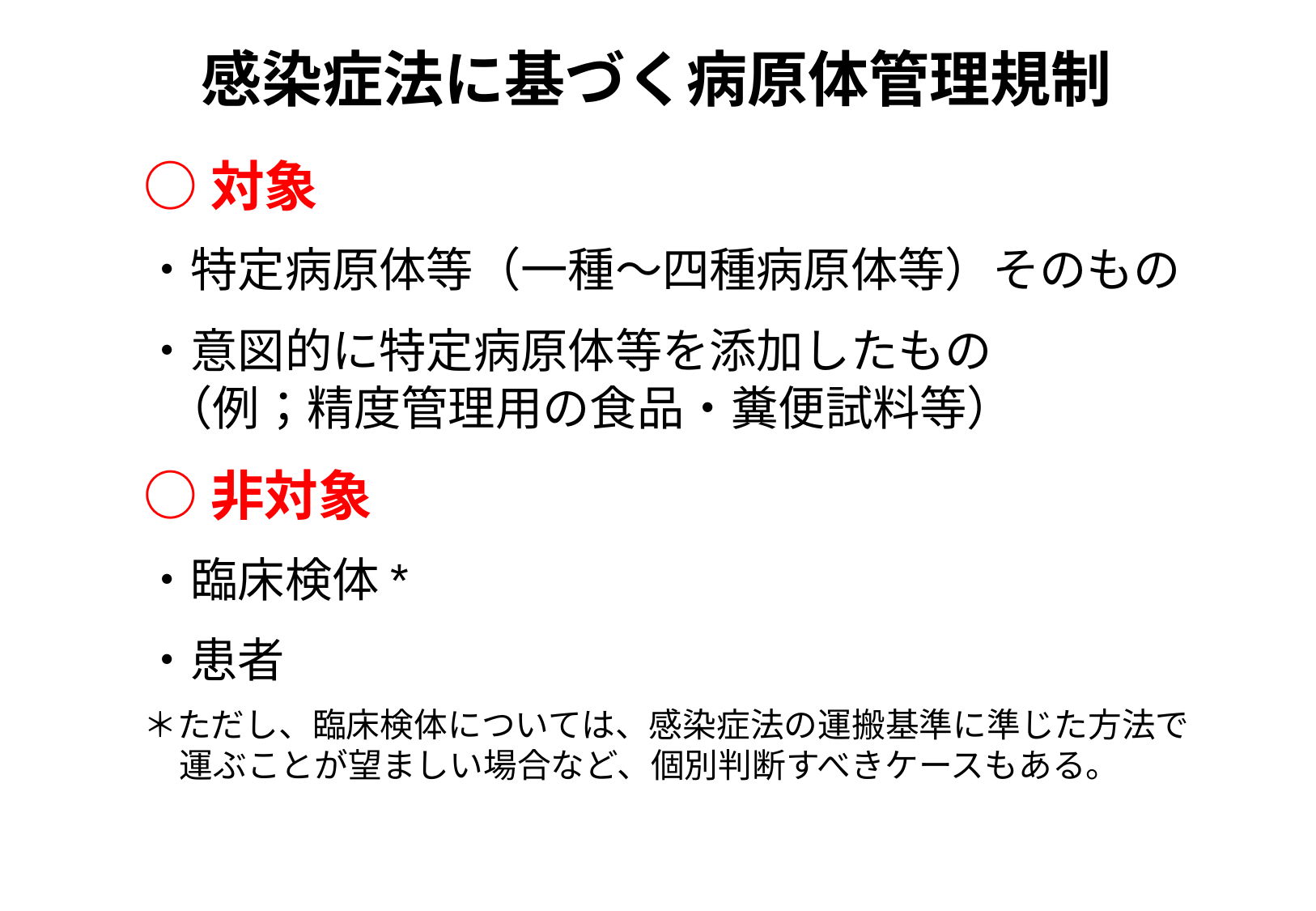

感染症法に基づく病原体管理規制
○対象
・特定病原体等（一種～四種病原体等）そのもの
・意図的に特定病原体等を添加したもの
 （例；精度管理用の食品・糞便試料等）
○非対象
・臨床検体*
・患者
＊ただし、臨床検体については、感染症法の運搬基準に準じた方法で運ぶことが望ましい場合など、個別判断すべきケースもある。